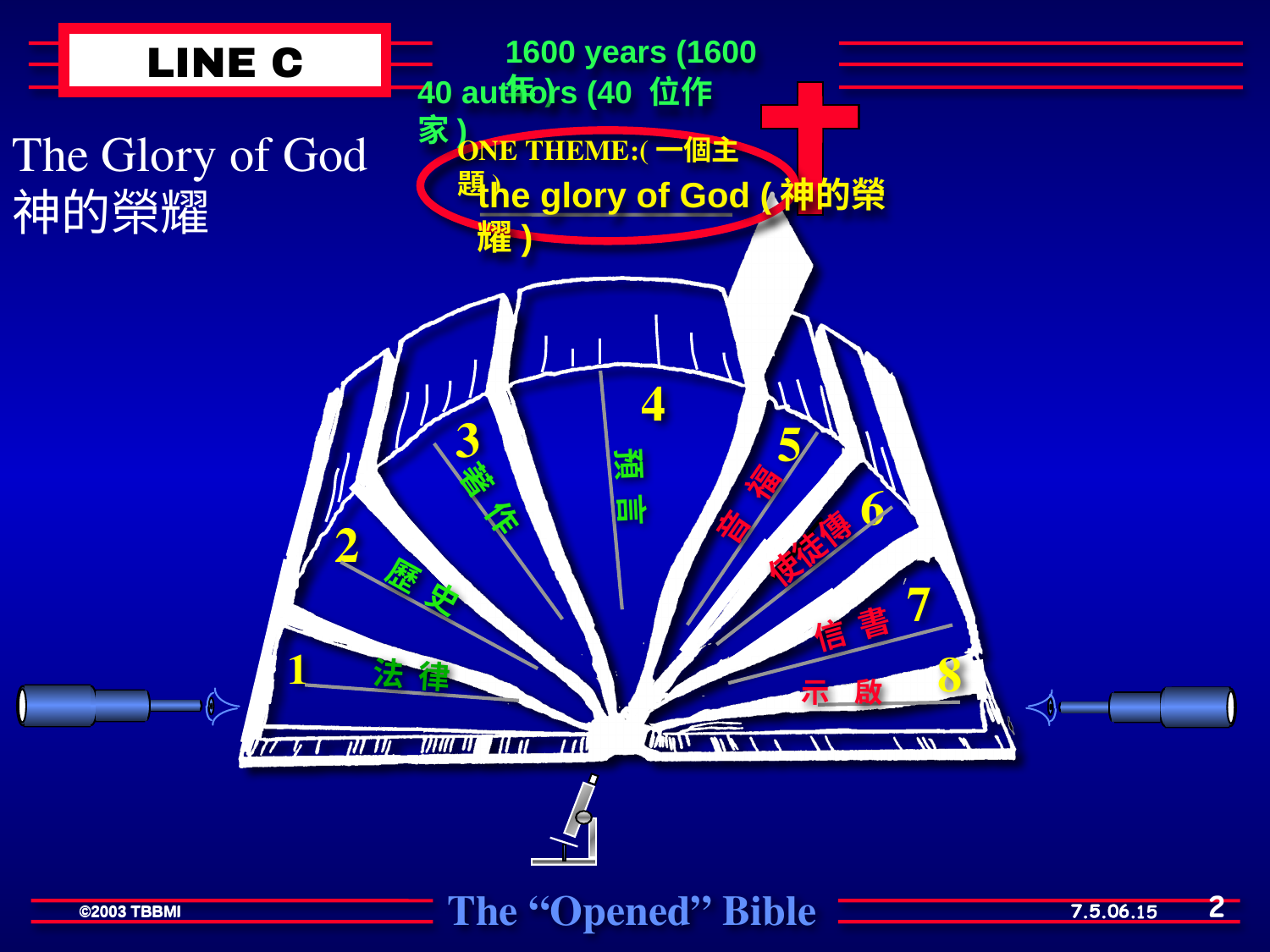

1600 years (1600 年)
LINE C
40 authors (40 位作家)
The Glory of God
神的榮耀
ONE THEME:(一個主題)

the glory of God (神的榮耀)

 音   福

      預  言

使徒傳
著  作

    歷  史
    信  書

法  律
   示    啟

4
3
5
 6
2
7
1
8

2
7.5.06.
15
©2003 TBBMI